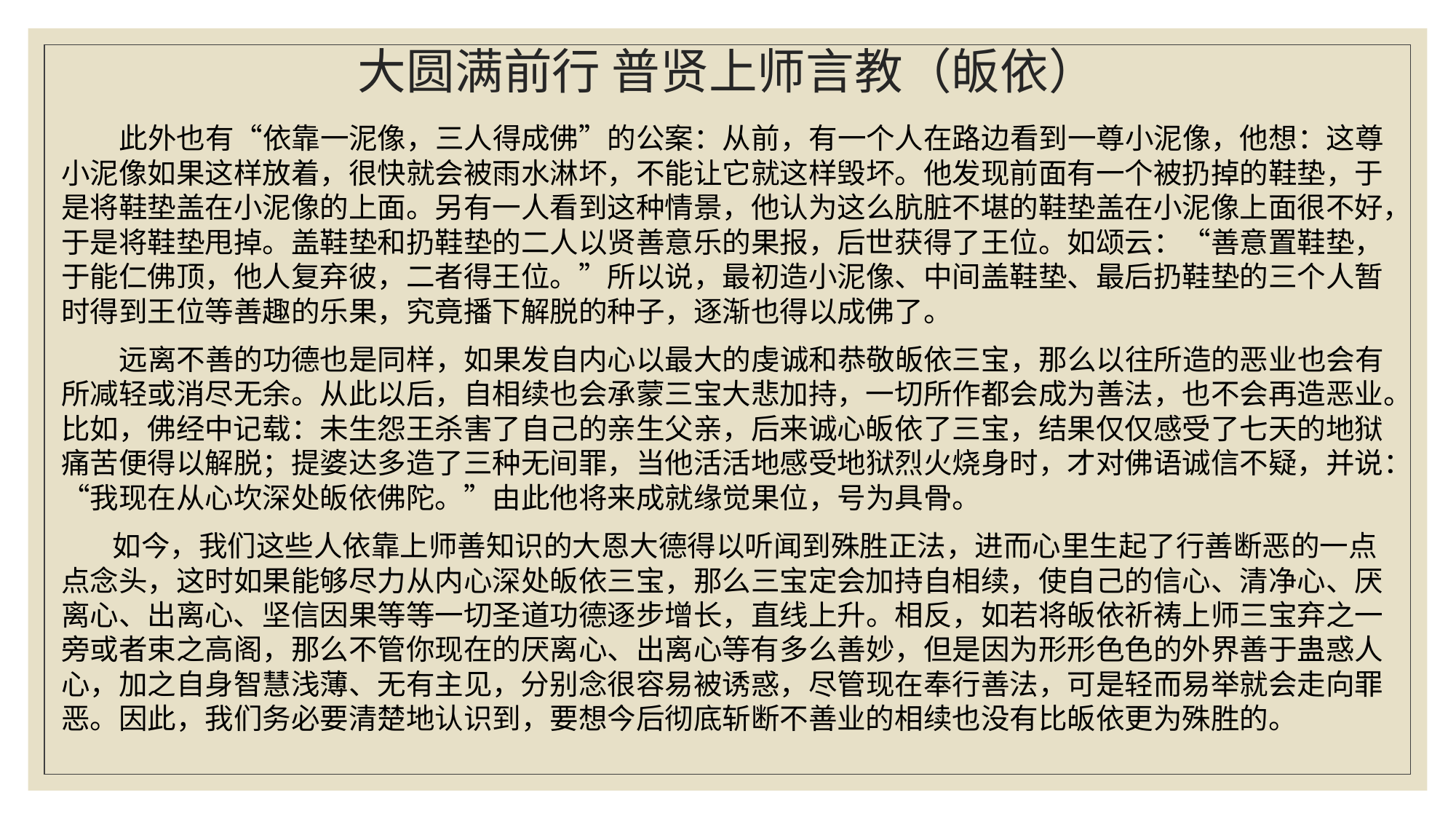

# 大圆满前行 普贤上师言教（皈依）
        此外也有“依靠一泥像，三人得成佛”的公案：从前，有一个人在路边看到一尊小泥像，他想：这尊小泥像如果这样放着，很快就会被雨水淋坏，不能让它就这样毁坏。他发现前面有一个被扔掉的鞋垫，于是将鞋垫盖在小泥像的上面。另有一人看到这种情景，他认为这么肮脏不堪的鞋垫盖在小泥像上面很不好，于是将鞋垫甩掉。盖鞋垫和扔鞋垫的二人以贤善意乐的果报，后世获得了王位。如颂云：“善意置鞋垫，于能仁佛顶，他人复弃彼，二者得王位。”所以说，最初造小泥像、中间盖鞋垫、最后扔鞋垫的三个人暂时得到王位等善趣的乐果，究竟播下解脱的种子，逐渐也得以成佛了。
        远离不善的功德也是同样，如果发自内心以最大的虔诚和恭敬皈依三宝，那么以往所造的恶业也会有所减轻或消尽无余。从此以后，自相续也会承蒙三宝大悲加持，一切所作都会成为善法，也不会再造恶业。比如，佛经中记载：未生怨王杀害了自己的亲生父亲，后来诚心皈依了三宝，结果仅仅感受了七天的地狱痛苦便得以解脱；提婆达多造了三种无间罪，当他活活地感受地狱烈火烧身时，才对佛语诚信不疑，并说：“我现在从心坎深处皈依佛陀。”由此他将来成就缘觉果位，号为具骨。
       如今，我们这些人依靠上师善知识的大恩大德得以听闻到殊胜正法，进而心里生起了行善断恶的一点点念头，这时如果能够尽力从内心深处皈依三宝，那么三宝定会加持自相续，使自己的信心、清净心、厌离心、出离心、坚信因果等等一切圣道功德逐步增长，直线上升。相反，如若将皈依祈祷上师三宝弃之一旁或者束之高阁，那么不管你现在的厌离心、出离心等有多么善妙，但是因为形形色色的外界善于蛊惑人心，加之自身智慧浅薄、无有主见，分别念很容易被诱惑，尽管现在奉行善法，可是轻而易举就会走向罪恶。因此，我们务必要清楚地认识到，要想今后彻底斩断不善业的相续也没有比皈依更为殊胜的。